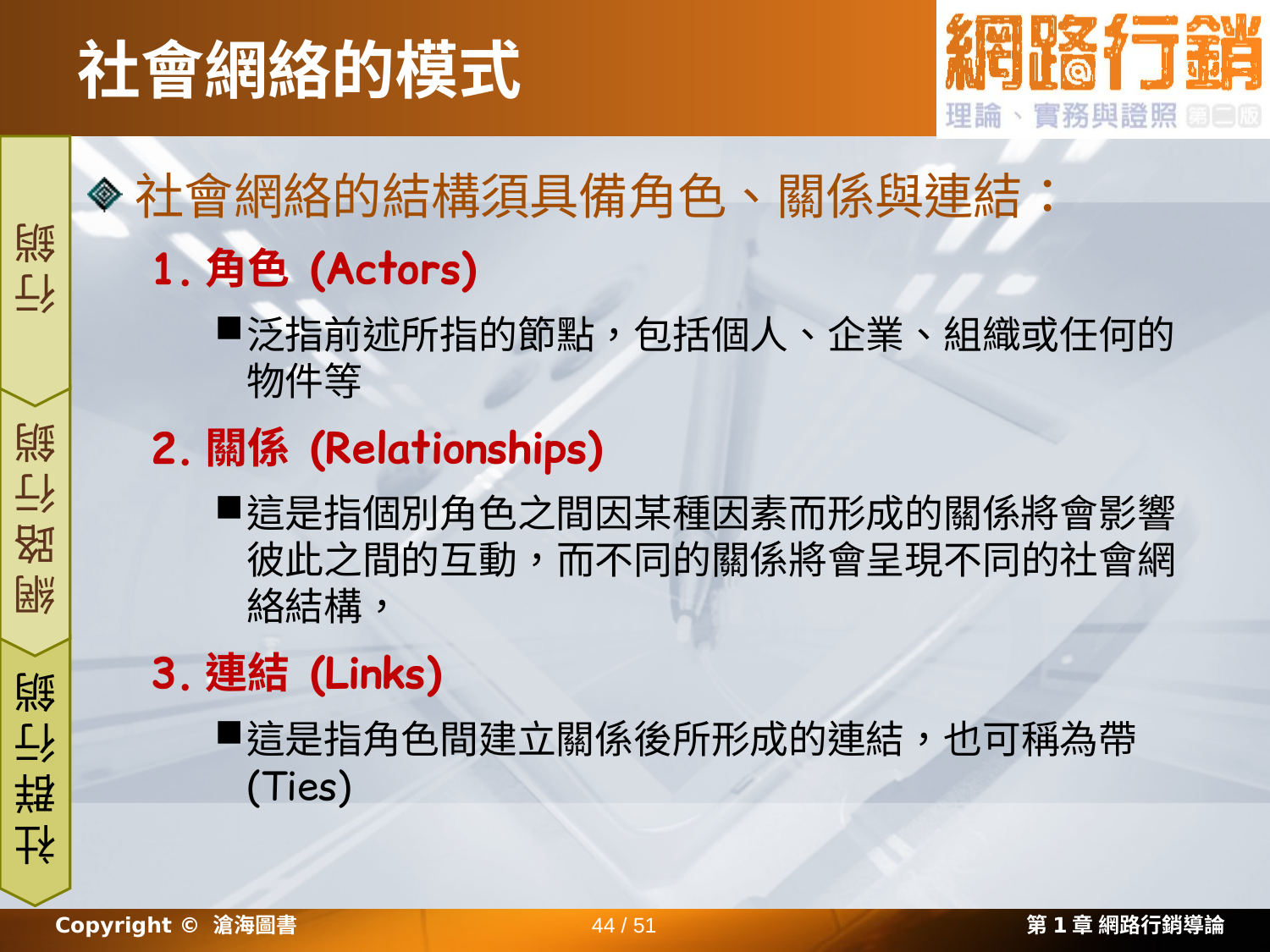

# 社會網絡的模式
社會網絡的結構須具備角色、關係與連結：
1.角色 (Actors)
泛指前述所指的節點，包括個人、企業、組織或任何的物件等
2.關係 (Relationships)
這是指個別角色之間因某種因素而形成的關係將會影響彼此之間的互動，而不同的關係將會呈現不同的社會網絡結構，
3.連結 (Links)
這是指角色間建立關係後所形成的連結，也可稱為帶 (Ties)
行銷
網路行銷
社群行銷
Copyright © 滄海圖書
44 / 51
第1章 網路行銷導論